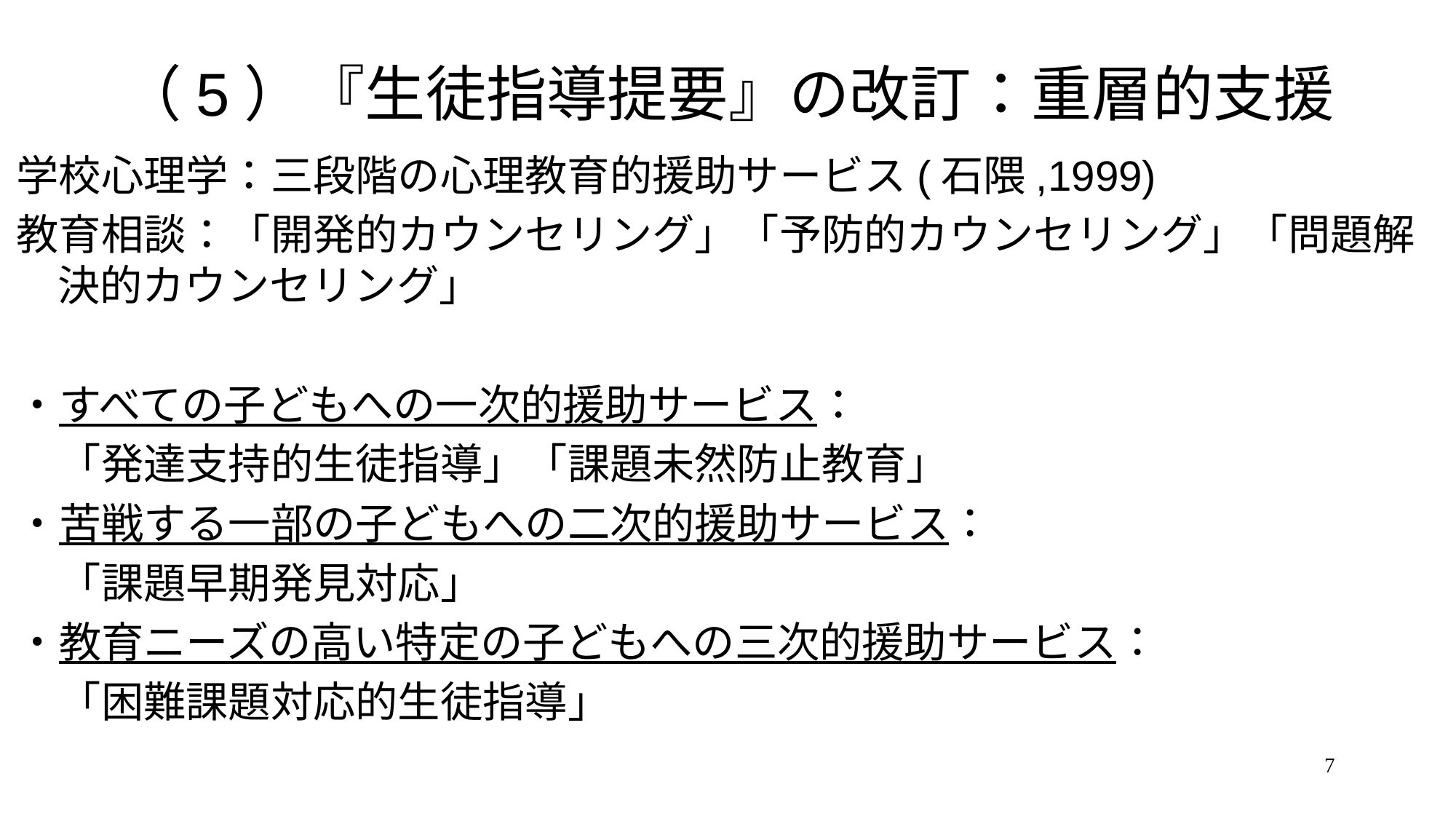

# （5）『生徒指導提要』の改訂：重層的支援
学校心理学：三段階の心理教育的援助サービス(石隈,1999)
教育相談：「開発的カウンセリング」「予防的カウンセリング」「問題解決的カウンセリング」

・すべての子どもへの一次的援助サービス：
　「発達支持的生徒指導」「課題未然防止教育」
・苦戦する一部の子どもへの二次的援助サービス：
　「課題早期発見対応」
・教育ニーズの高い特定の子どもへの三次的援助サービス：
　「困難課題対応的生徒指導」

7